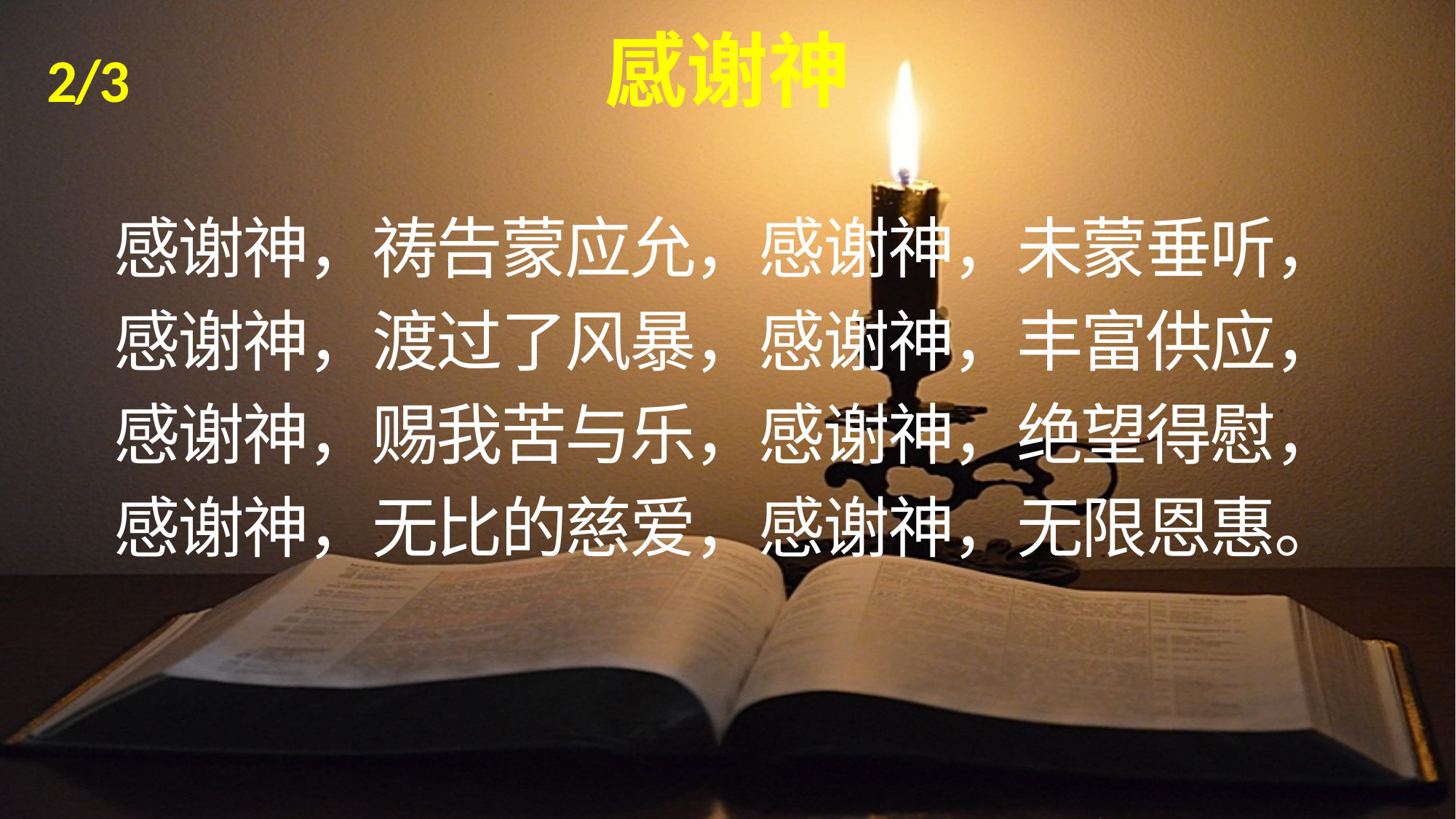

# 感谢神
2/3
感谢神，祷告蒙应允，感谢神，未蒙垂听，
感谢神，渡过了风暴，感谢神，丰富供应，
感谢神，赐我苦与乐，感谢神，绝望得慰，
感谢神，无比的慈爱，感谢神，无限恩惠。